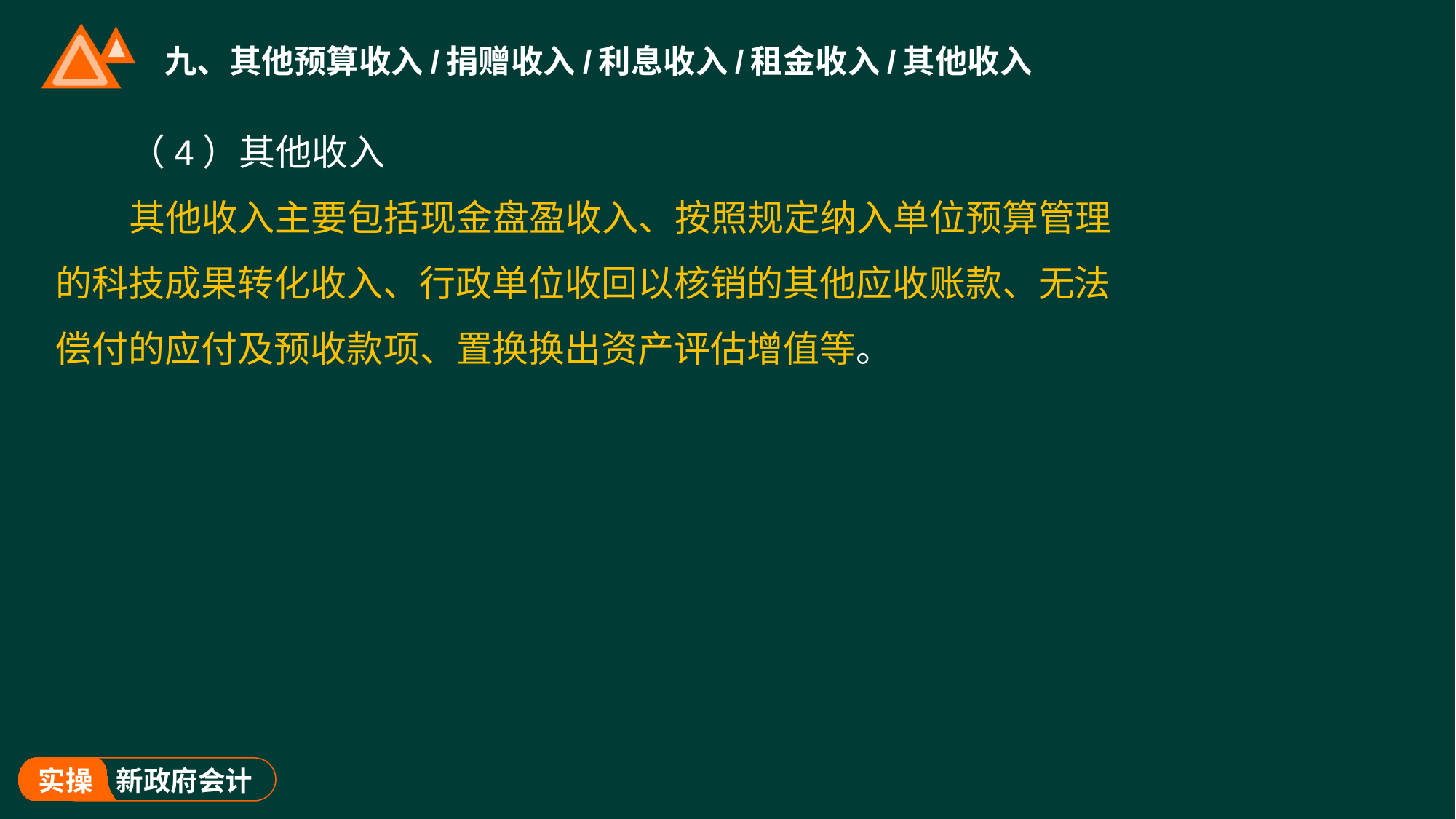

# 九、其他预算收入/捐赠收入/利息收入/租金收入/其他收入
（4）其他收入
其他收入主要包括现金盘盈收入、按照规定纳入单位预算管理的科技成果转化收入、行政单位收回以核销的其他应收账款、无法偿付的应付及预收款项、置换换出资产评估增值等。